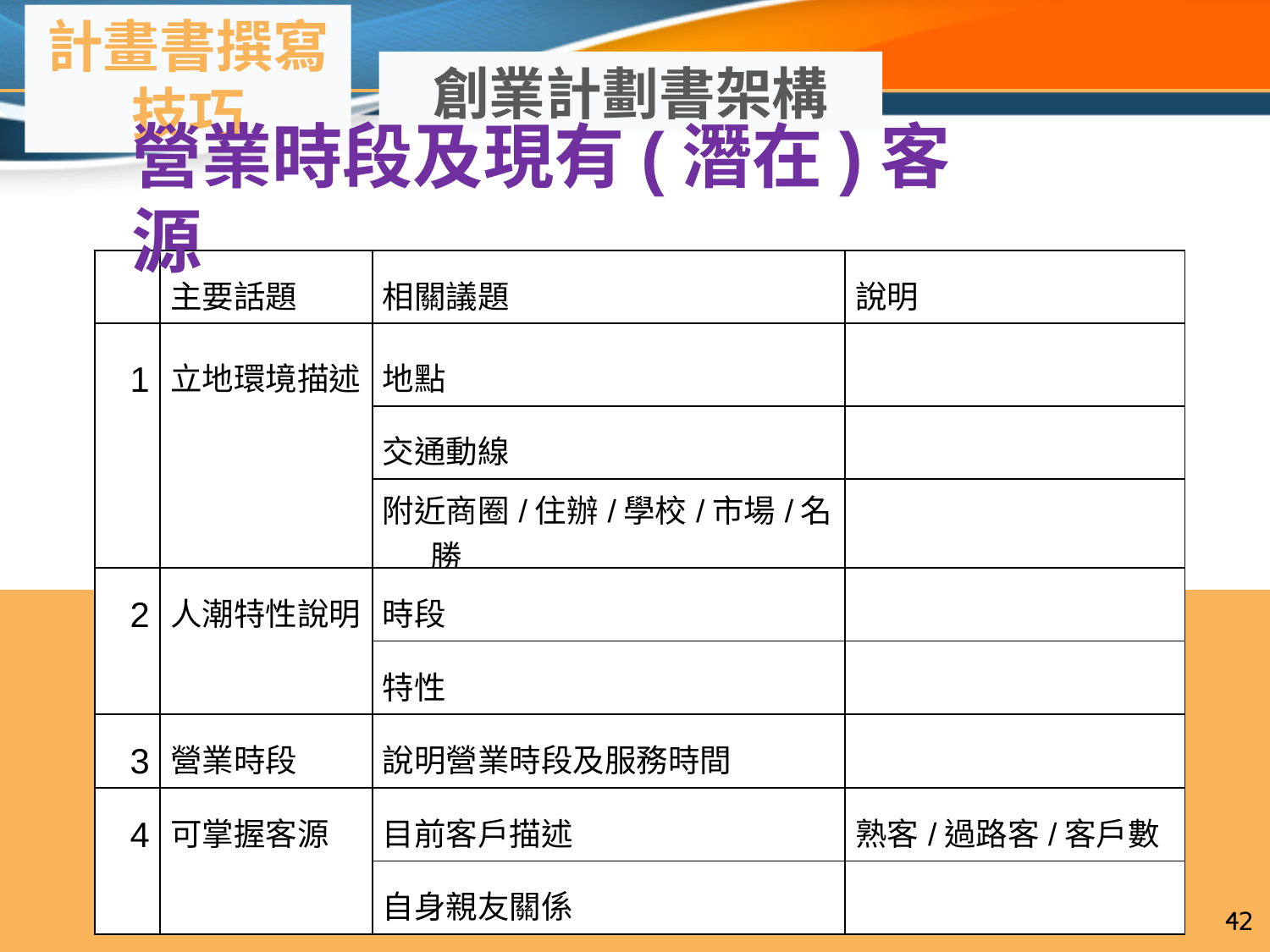

計畫書撰寫技巧
創業計劃書架構
營業時段及現有(潛在)客源
|  | 主要話題 | 相關議題 | 說明 |
| --- | --- | --- | --- |
| 1 | 立地環境描述 | 地點 |  |
|  |  | 交通動線 |  |
|  |  | 附近商圈/住辦/學校/市場/名勝 |  |
| 2 | 人潮特性說明 | 時段 |  |
|  |  | 特性 |  |
| 3 | 營業時段 | 說明營業時段及服務時間 |  |
| 4 | 可掌握客源 | 目前客戶描述 | 熟客/過路客/客戶數 |
|  |  | 自身親友關係 |  |

42